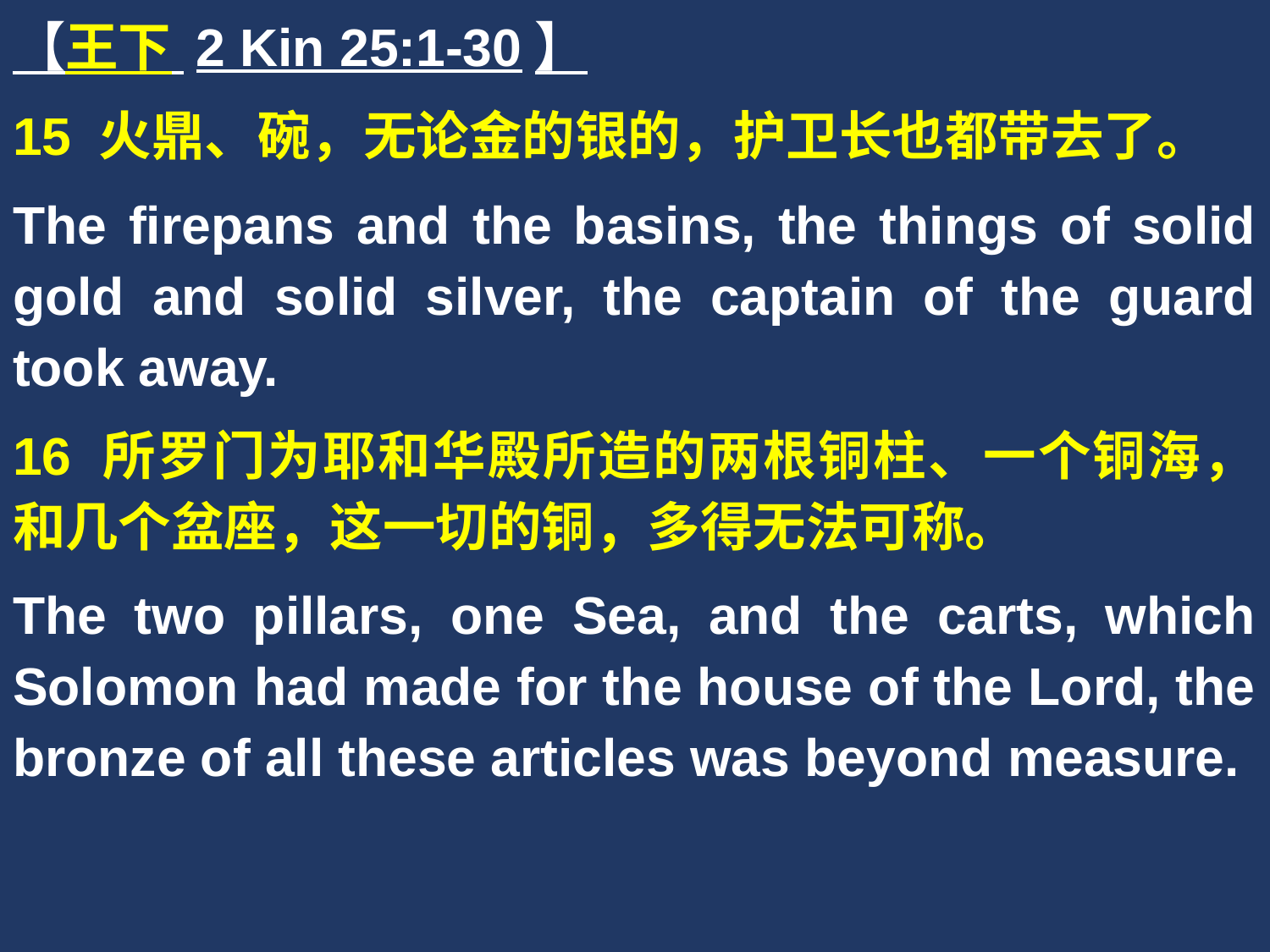

【王下 2 Kin 25:1-30】
15 火鼎、碗，无论金的银的，护卫长也都带去了。
The firepans and the basins, the things of solid gold and solid silver, the captain of the guard took away.
16 所罗门为耶和华殿所造的两根铜柱、一个铜海，和几个盆座，这一切的铜，多得无法可称。
The two pillars, one Sea, and the carts, which Solomon had made for the house of the Lord, the bronze of all these articles was beyond measure.